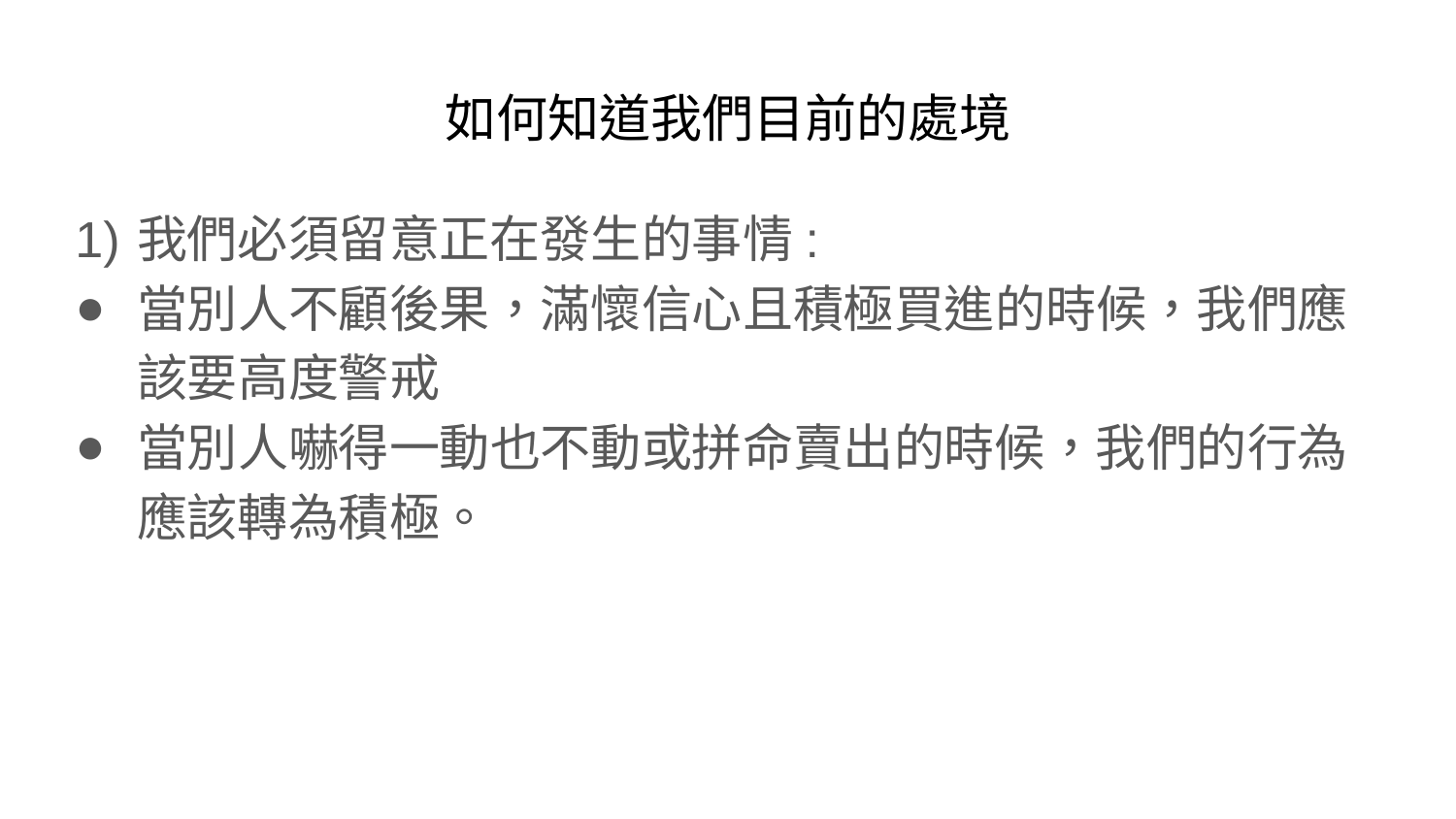

# 如何知道我們目前的處境
我們必須留意正在發生的事情:
當別人不顧後果，滿懷信心且積極買進的時候，我們應該要高度警戒
當別人嚇得一動也不動或拼命賣出的時候，我們的行為應該轉為積極。